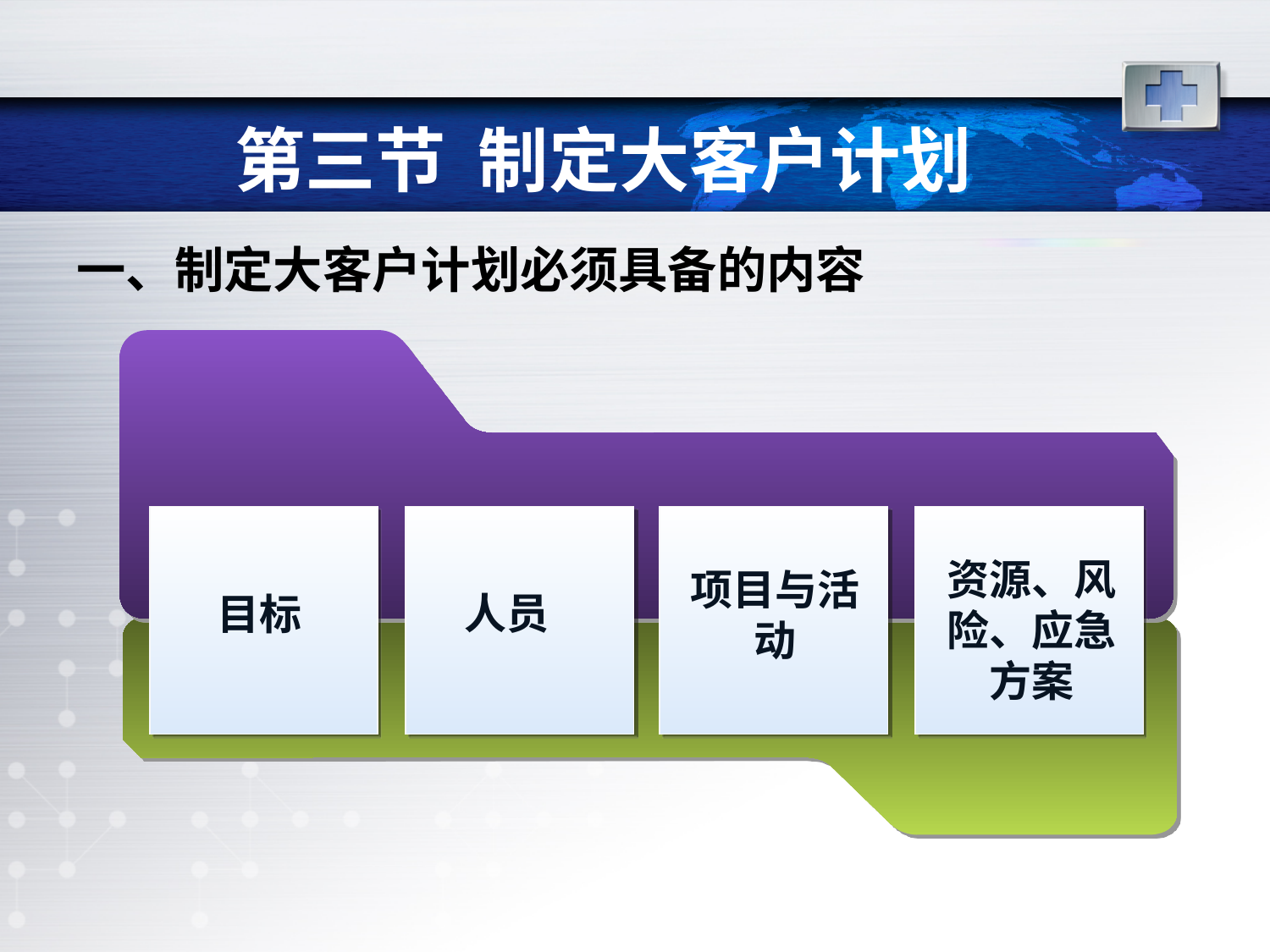

# 第三节  制定大客户计划
一、制定大客户计划必须具备的内容

资源、风险、应急方案
项目与活动
人员
目标